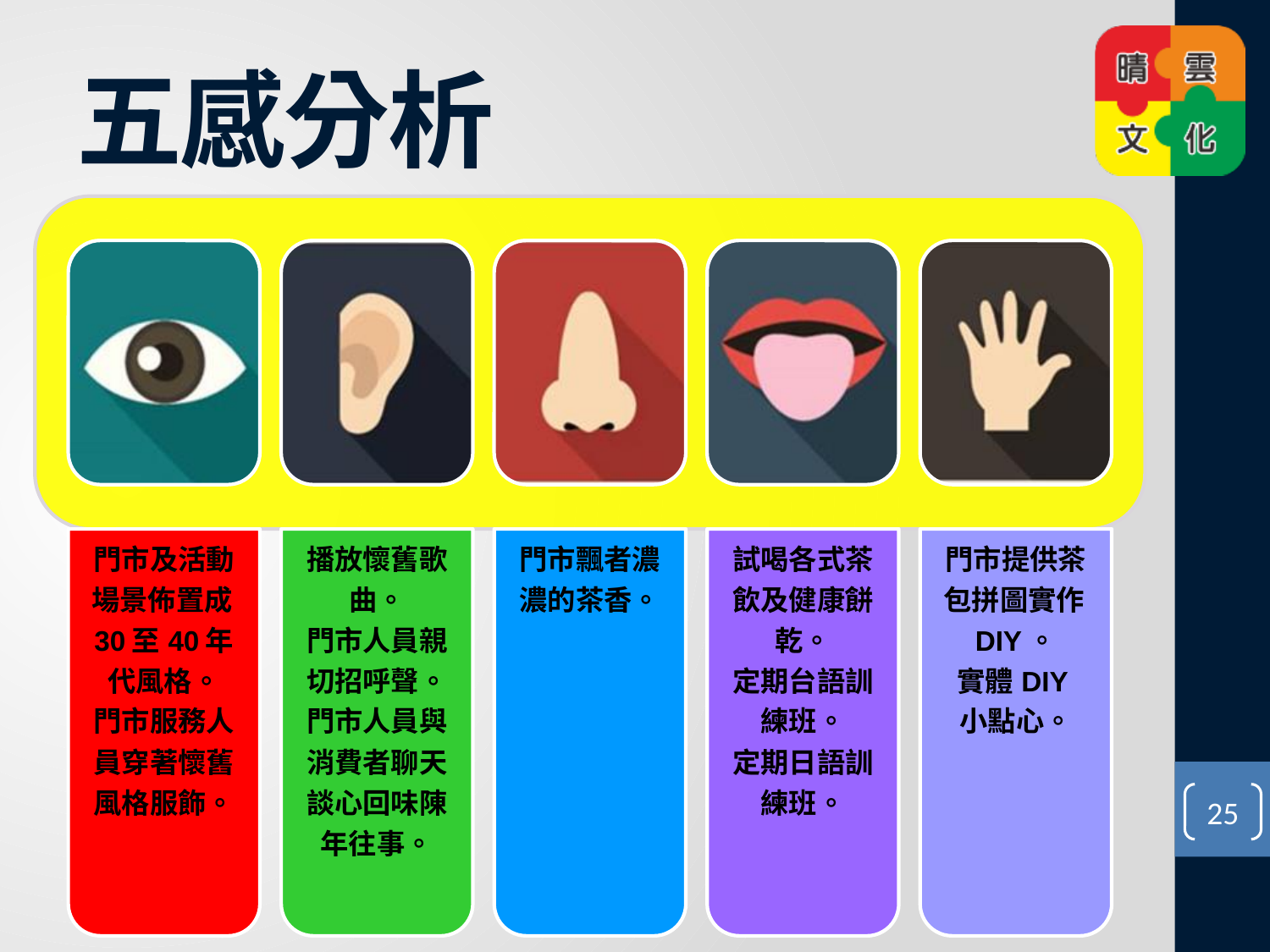

# 五感分析
門市及活動場景佈置成30至40年代風格。
門市服務人員穿著懷舊風格服飾。
播放懷舊歌曲。
門市人員親切招呼聲。
門市人員與消費者聊天談心回味陳年往事。
門市飄者濃濃的茶香。
門市提供茶包拼圖實作DIY。
實體DIY小點心。
試喝各式茶飲及健康餅乾。
定期台語訓練班。
定期日語訓練班。
25